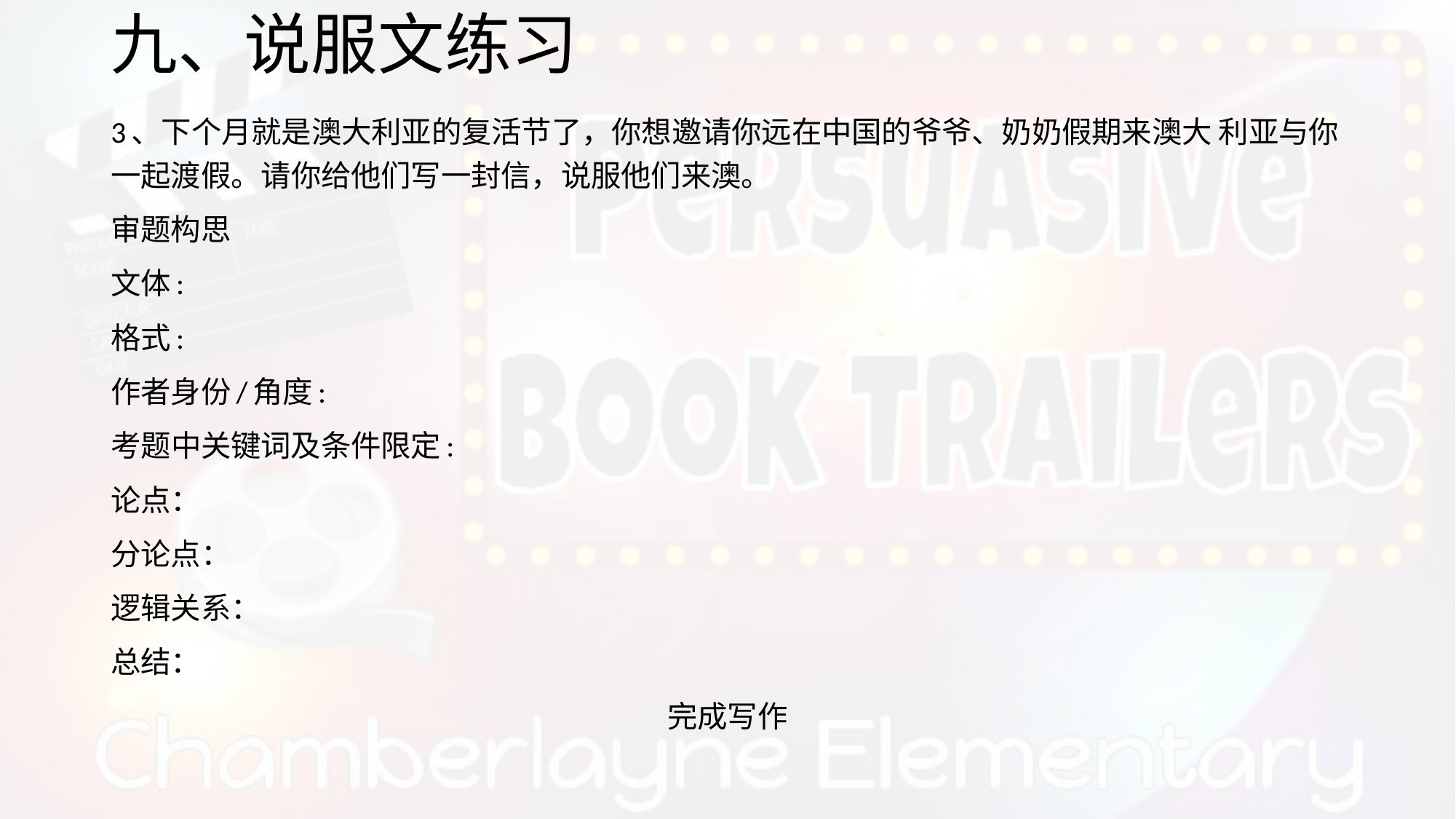

# 九、说服文练习
3、下个月就是澳大利亚的复活节了，你想邀请你远在中国的爷爷、奶奶假期来澳大 利亚与你一起渡假。请你给他们写一封信，说服他们来澳。
审题构思
文体:
格式:
作者身份/角度:
考题中关键词及条件限定:
论点：
分论点：
逻辑关系：
总结：
完成写作